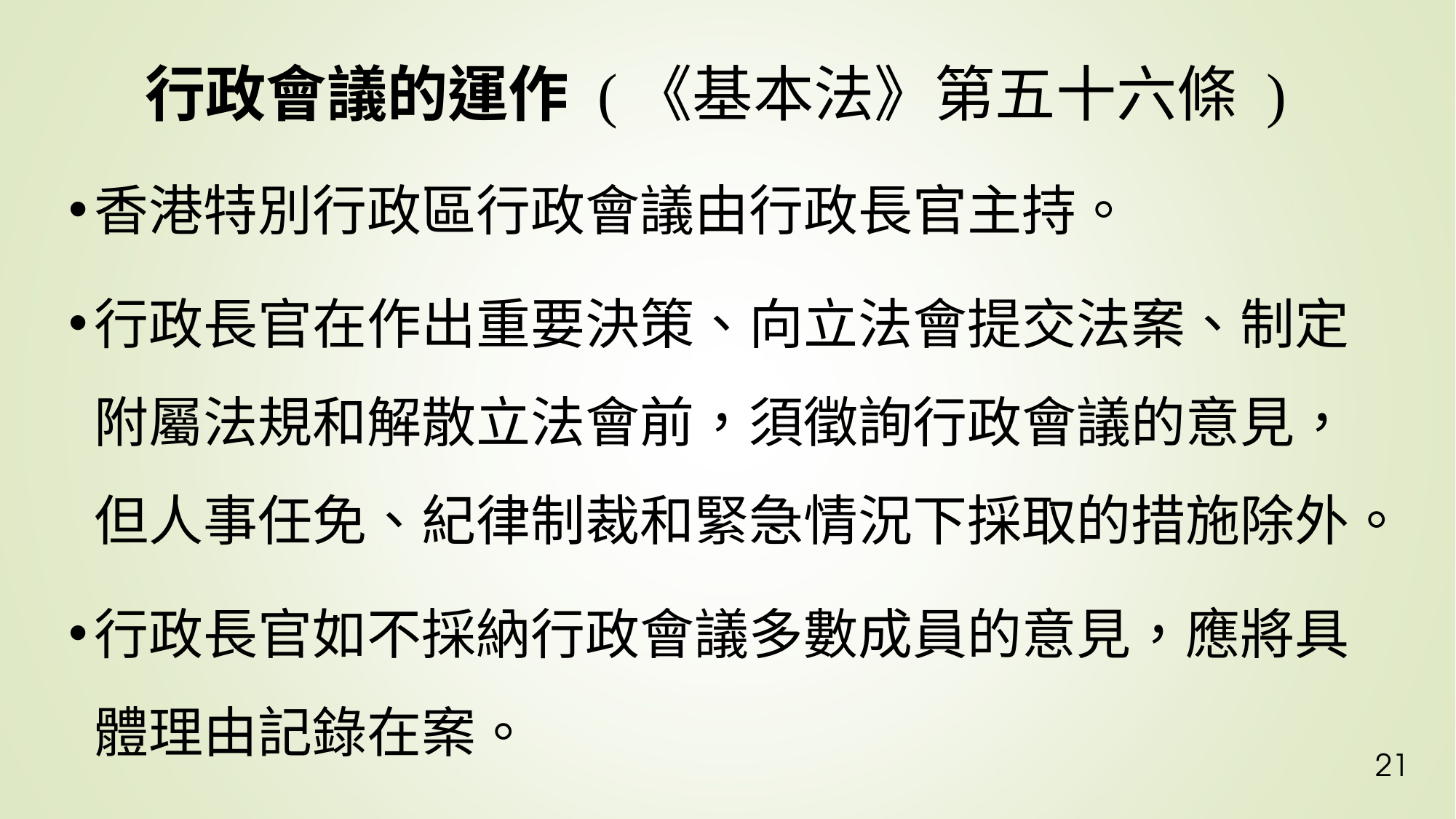

行政會議的運作 (《基本法》第五十六條 )
香港特別行政區行政會議由行政長官主持。
行政長官在作出重要決策、向立法會提交法案、制定附屬法規和解散立法會前，須徵詢行政會議的意見，但人事任免、紀律制裁和緊急情況下採取的措施除外。
行政長官如不採納行政會議多數成員的意見，應將具體理由記錄在案。
21